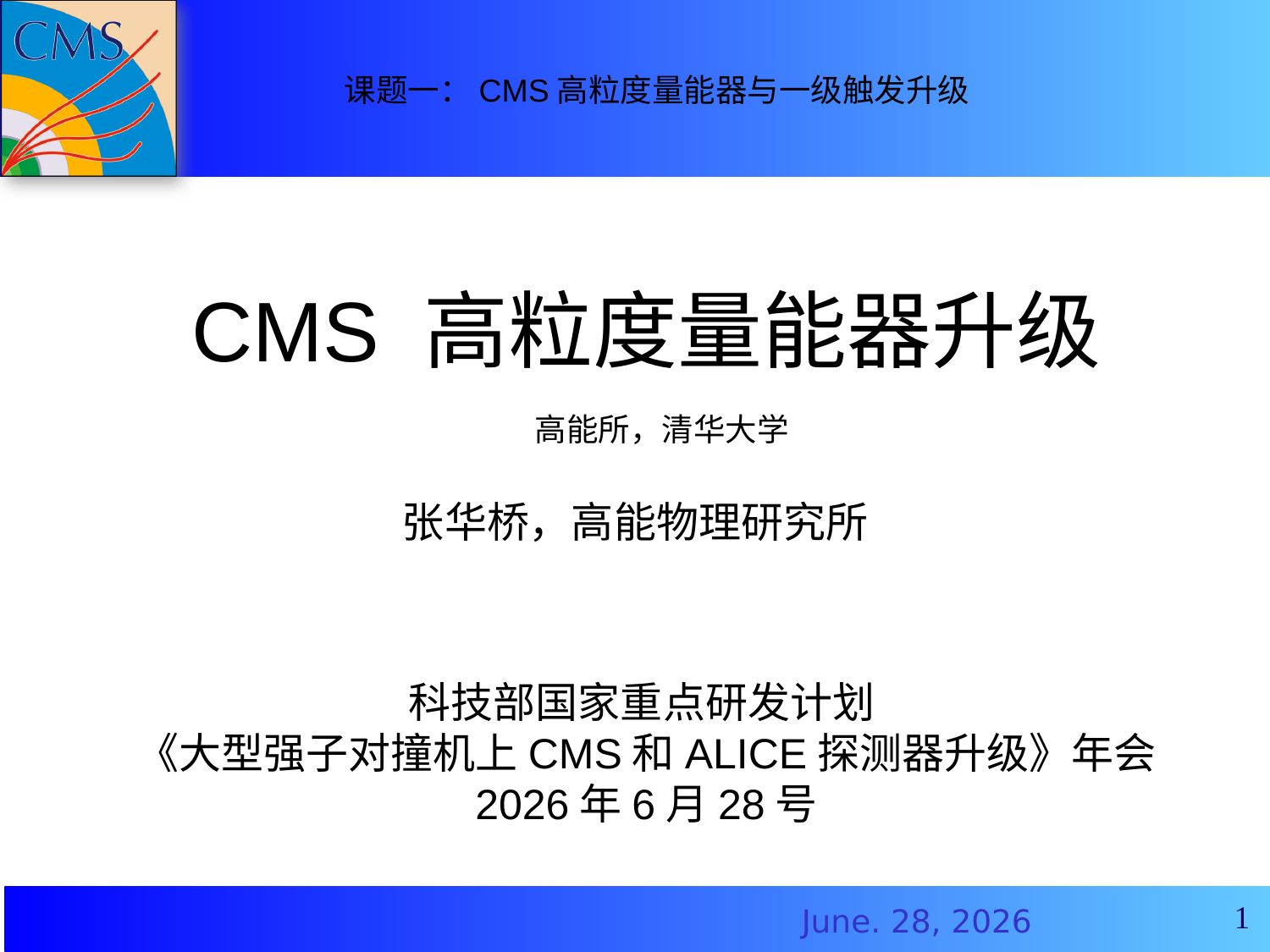

课题一：CMS高粒度量能器与一级触发升级

CMS 高粒度量能器升级
高能所，清华大学
张华桥，高能物理研究所

科技部国家重点研发计划
《⼤型强⼦对撞机上CMS和ALICE探测器升级》年会
2026年6月28号
1